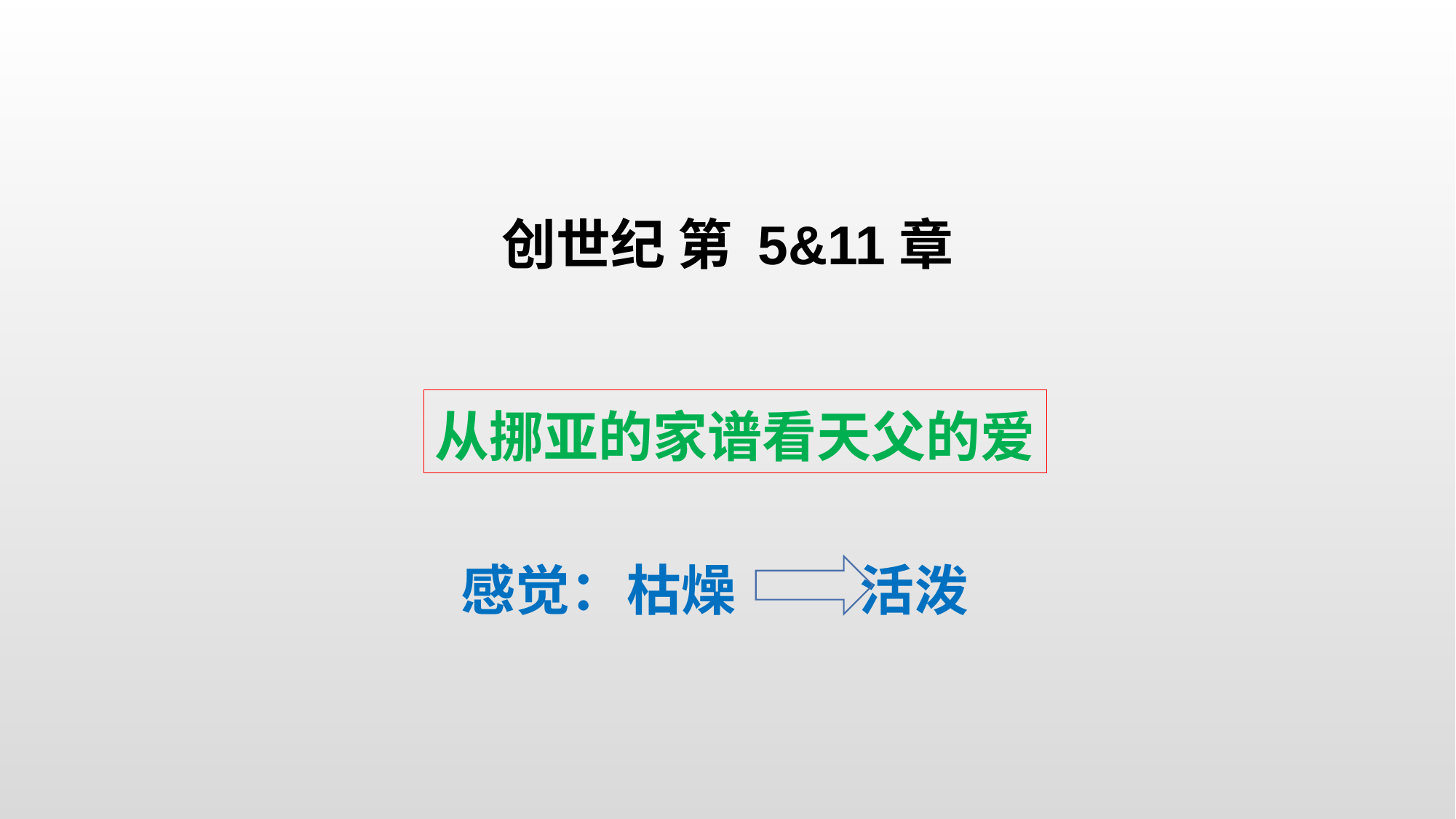

创世纪 第 5&11章
从挪亚的家谱看天父的爱
枯燥          活泼
感觉：